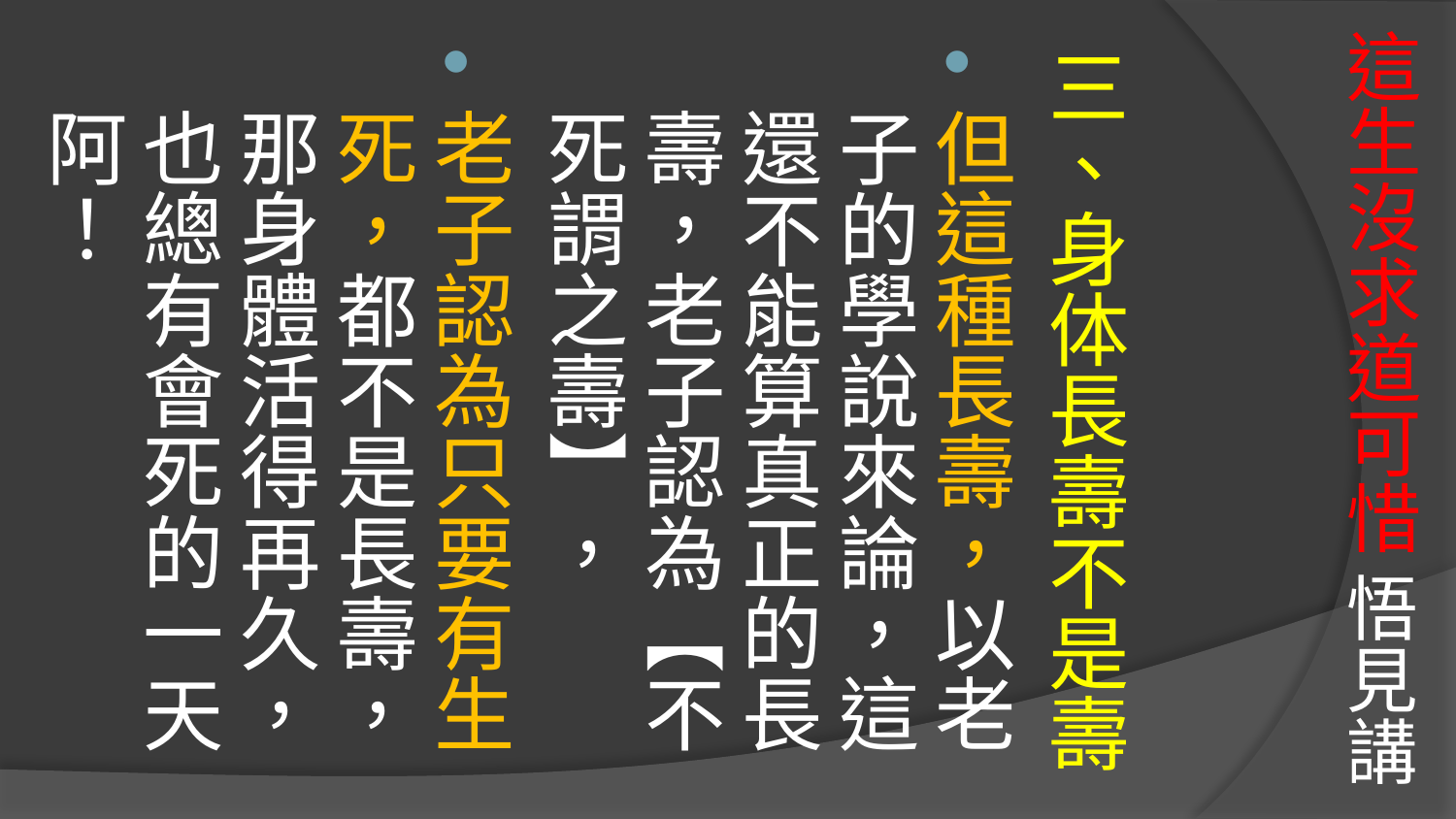

# 這生沒求道可惜 悟見講
三、身体長壽不是壽
但這種長壽，以老子的學說來論，這還不能算真正的長壽，老子認為【不死謂之壽】，
老子認為只要有生死，都不是長壽，那身體活得再久，也總有會死的一天阿！